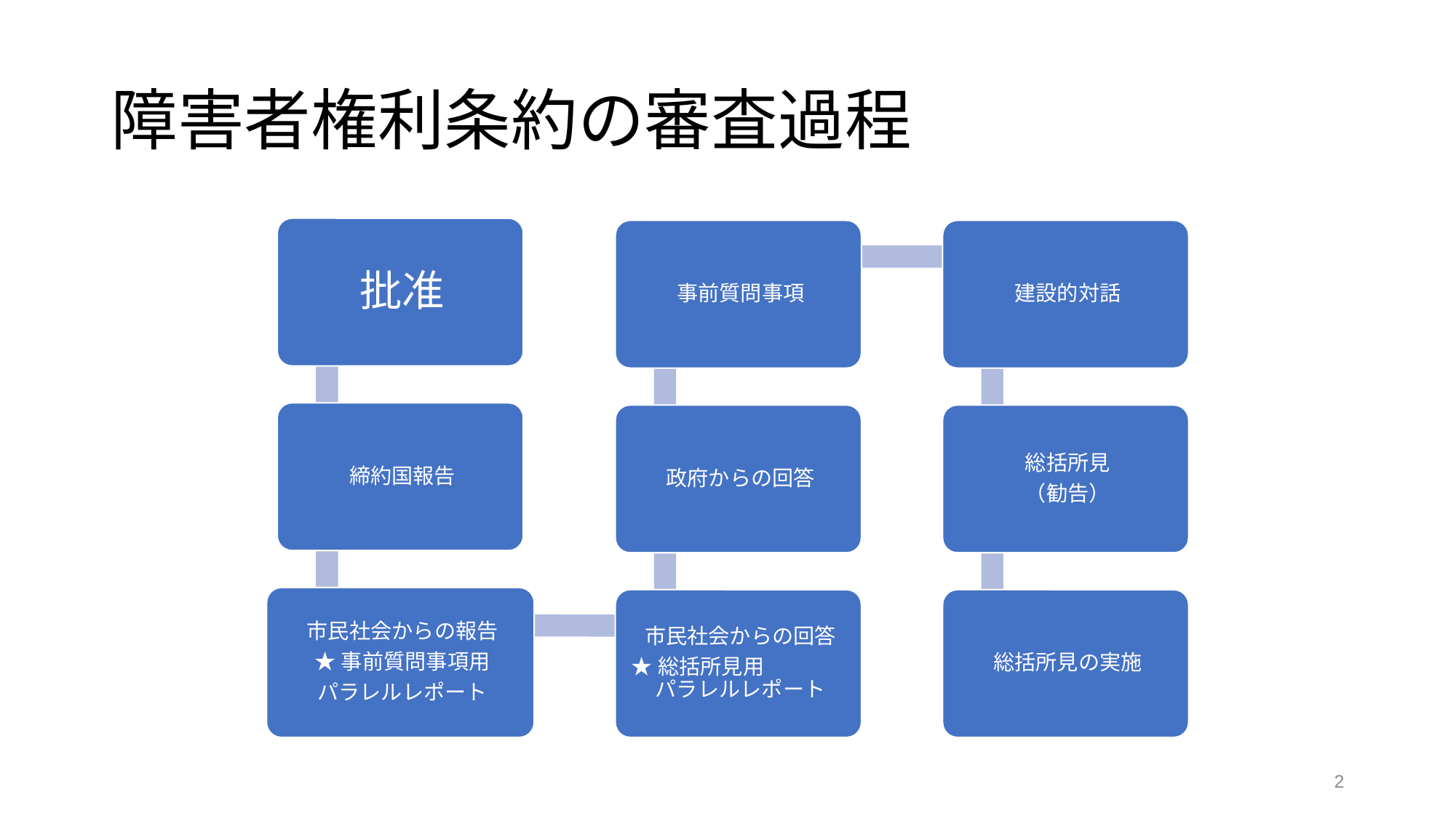

# 障害者権利条約の審査過程
批准
締約国報告
市民社会からの報告
★事前質問事項用
パラレルレポート
市民社会からの回答
★総括所見用　　　　パラレルレポート
政府からの回答
事前質問事項
建設的対話
総括所見
（勧告）
総括所見の実施
2